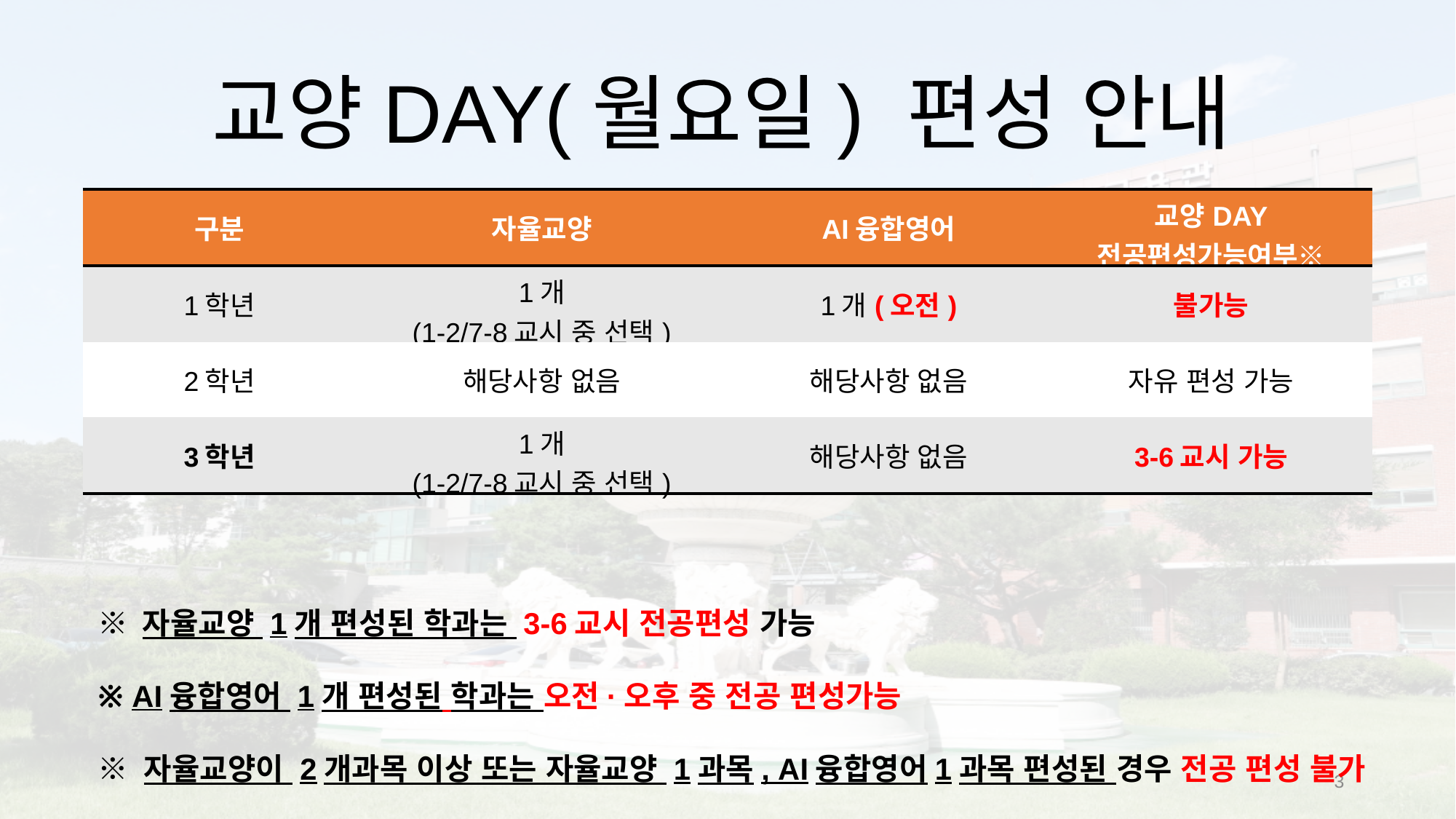

교양DAY(월요일) 편성 안내
| 구분 | 자율교양 | AI융합영어 | 교양DAY 전공편성가능여부※ |
| --- | --- | --- | --- |
| 1학년 | 1개 (1-2/7-8교시 중 선택) | 1개(오전) | 불가능 |
| 2학년 | 해당사항 없음 | 해당사항 없음 | 자유 편성 가능 |
| 3학년 | 1개 (1-2/7-8교시 중 선택) | 해당사항 없음 | 3-6교시 가능 |
※ 자율교양 1개 편성된 학과는 3-6교시 전공편성 가능

※ AI융합영어 1개 편성된 학과는 오전·오후 중 전공 편성가능

※ 자율교양이 2개과목 이상 또는 자율교양 1과목, AI융합영어1과목 편성된 경우 전공 편성 불가
3